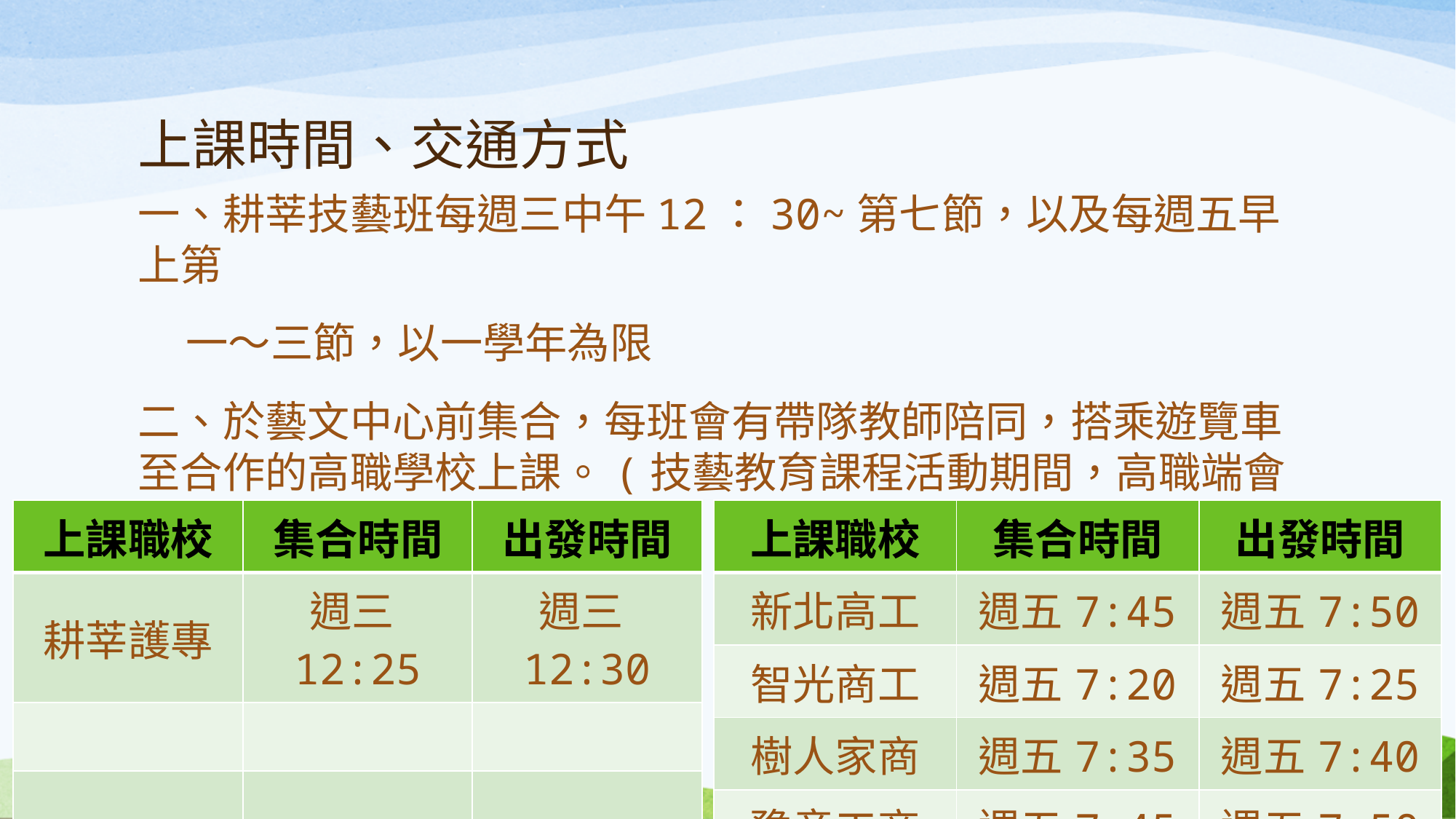

# 上課時間、交通方式
一、耕莘技藝班每週三中午12：30~第七節，以及每週五早上第
    一〜三節，以一學年為限
二、於藝文中心前集合，每班會有帶隊教師陪同，搭乘遊覽車至合作的高職學校上課。(技藝教育課程活動期間，高職端會幫學生辦理保險)

| 上課職校 | 集合時間 | 出發時間 |
| --- | --- | --- |
| 耕莘護專 | 週三12:25 | 週三12:30 |
|  |  |  |
|  |  |  |
|  |  |  |
| 上課職校 | 集合時間 | 出發時間 |
| --- | --- | --- |
| 新北高工 | 週五7:45 | 週五7:50 |
| 智光商工 | 週五7:20 | 週五7:25 |
| 樹人家商 | 週五7:35 | 週五7:40 |
| 豫章工商 | 週五7:45 | 週五7:50 |